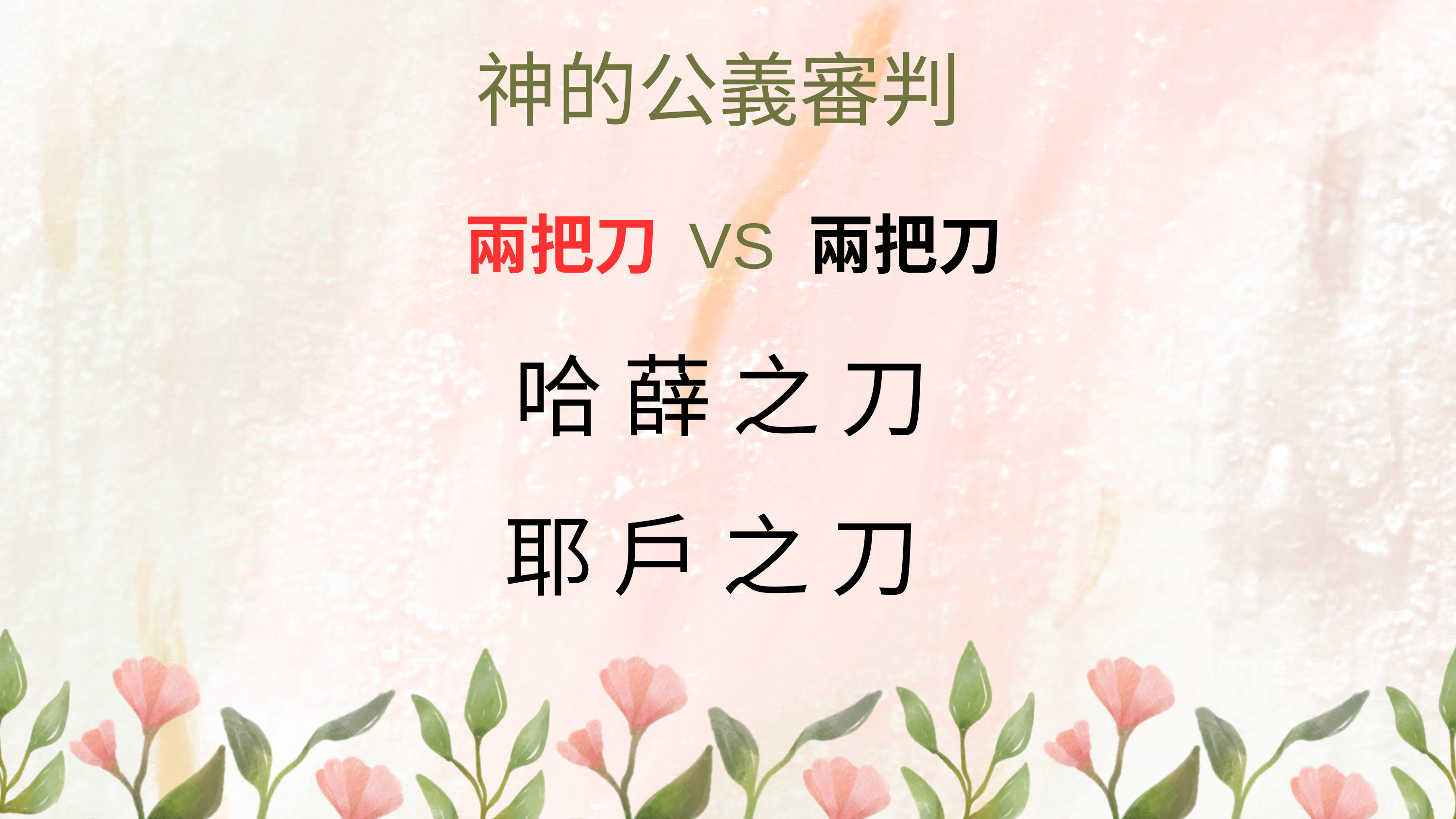

神的公義審判

 兩把刀 VS 兩把刀
哈 薛 之 刀
耶 戶 之 刀